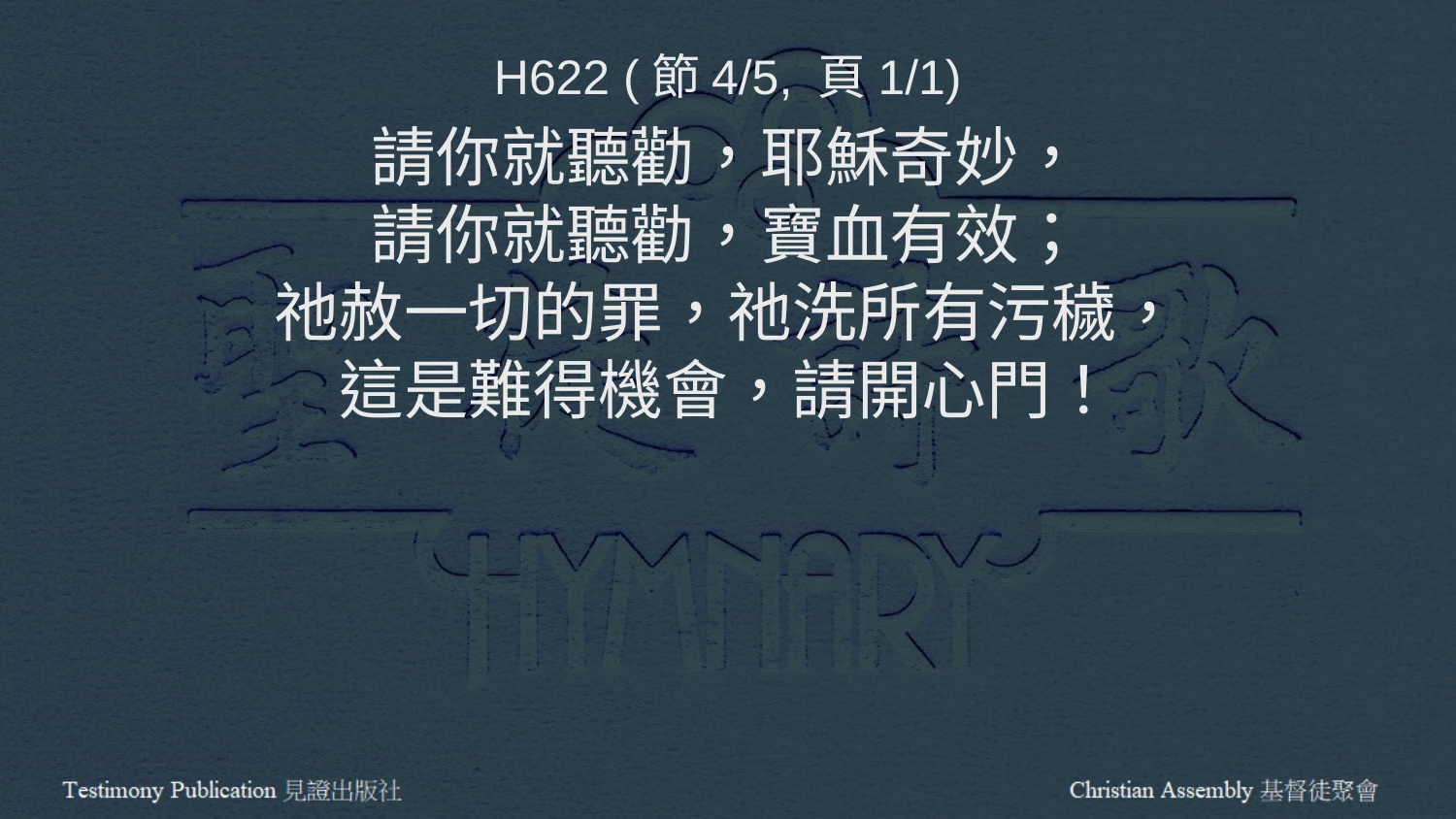

H622 (節4/5, 頁1/1)
請你就聽勸，耶穌奇妙，
請你就聽勸，寶血有效；
祂赦一切的罪，祂洗所有污穢，
這是難得機會，請開心門！